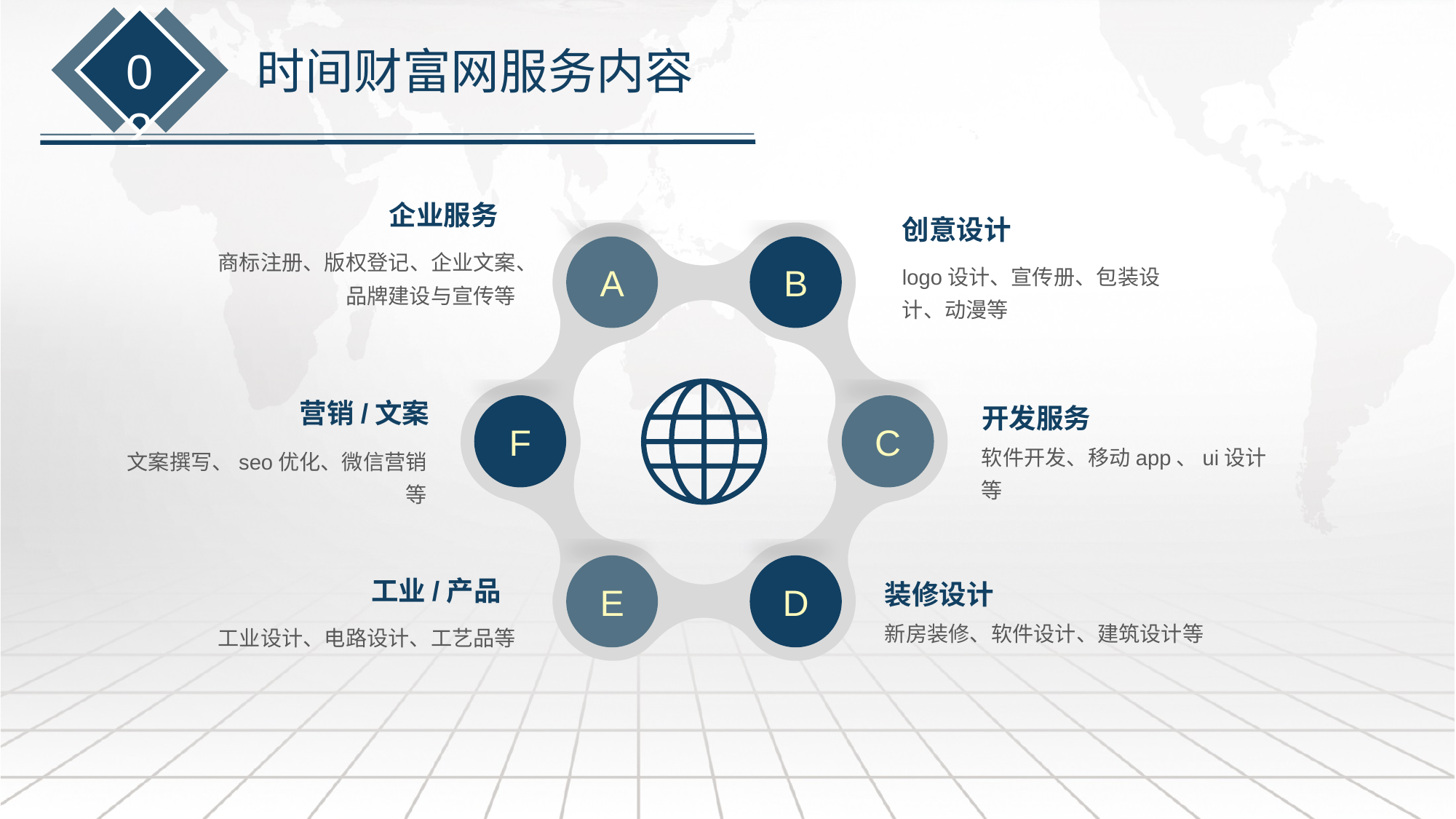

02
时间财富网服务内容
企业服务
创意设计

商标注册、版权登记、企业文案、
品牌建设与宣传等
A
B
logo设计、宣传册、包装设计、动漫等

营销/文案
开发服务
F
C
软件开发、移动app、ui设计等
文案撰写、seo优化、微信营销等
E
D
工业/产品
装修设计
新房装修、软件设计、建筑设计等
工业设计、电路设计、工艺品等